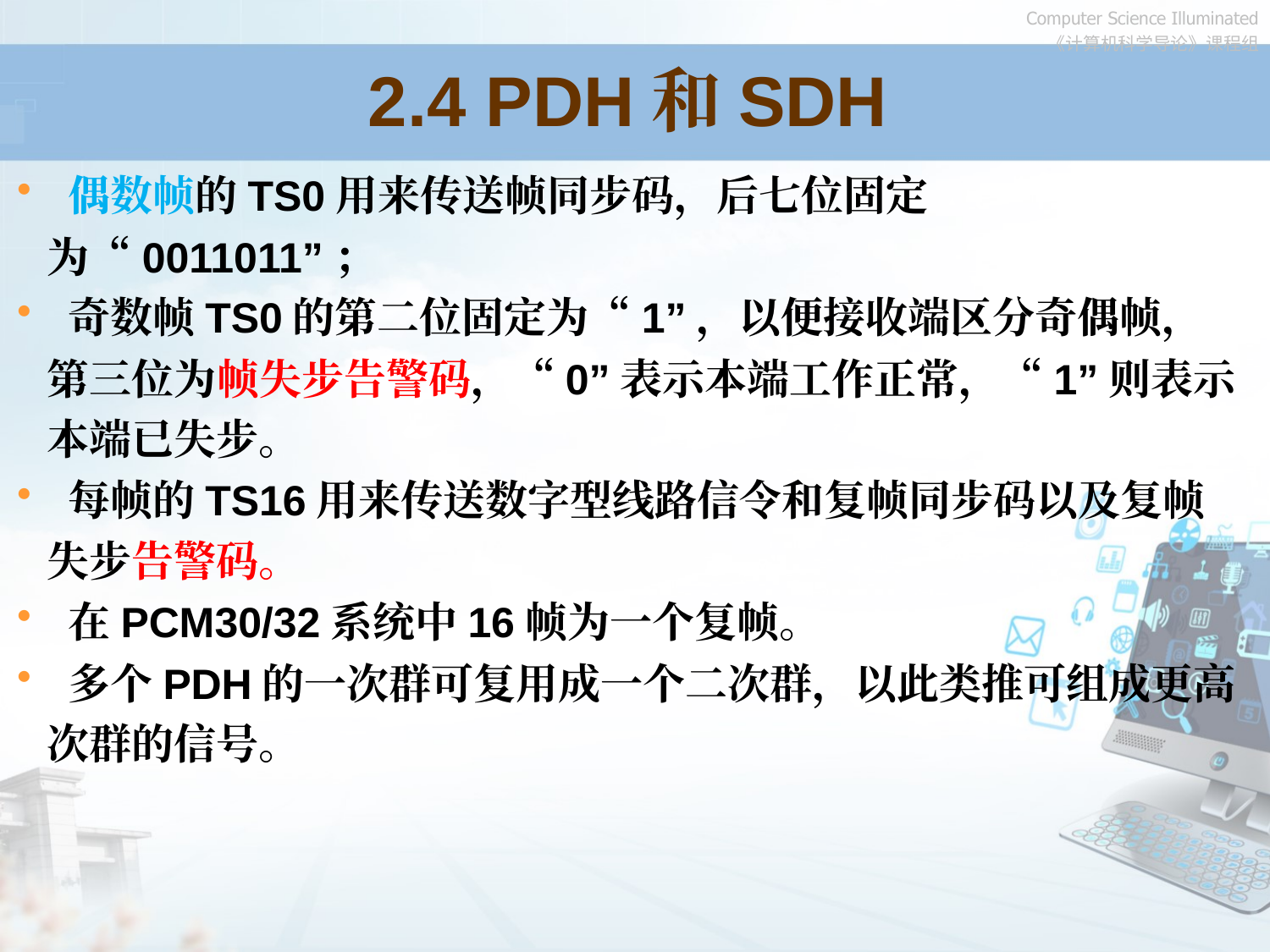

2.4 PDH和SDH
 偶数帧的TS0用来传送帧同步码，后七位固定为“0011011”；
 奇数帧TS0的第二位固定为“1”，以便接收端区分奇偶帧，第三位为帧失步告警码，“0”表示本端工作正常，“1”则表示本端已失步。
 每帧的TS16用来传送数字型线路信令和复帧同步码以及复帧失步告警码。
 在PCM30/32系统中16帧为一个复帧。
 多个PDH的一次群可复用成一个二次群，以此类推可组成更高次群的信号。